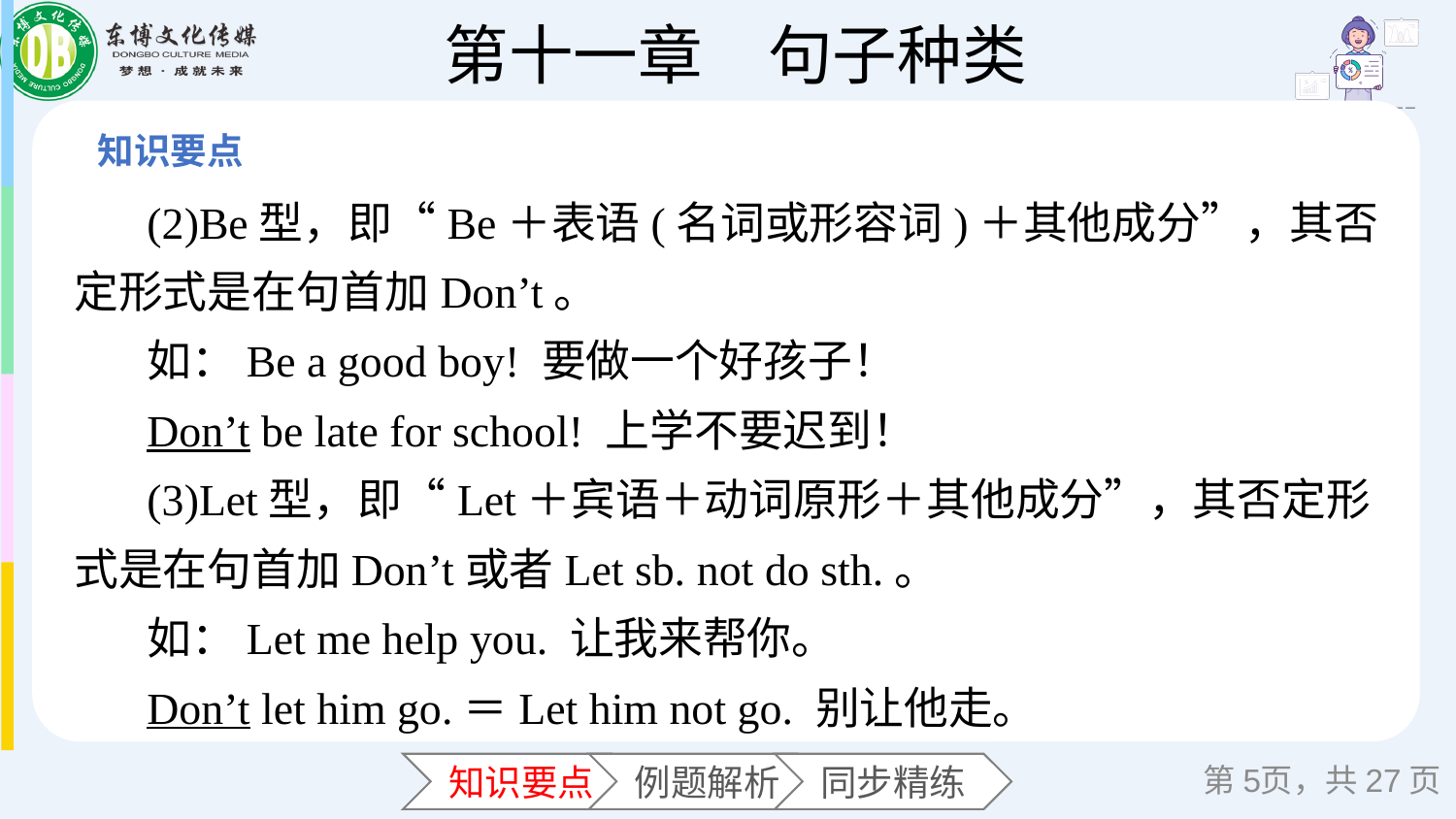

(2)Be型，即“Be＋表语(名词或形容词)＋其他成分”，其否定形式是在句首加Don’t。
如：Be a good boy! 要做一个好孩子！
Don’t be late for school! 上学不要迟到！
(3)Let型，即“Let＋宾语＋动词原形＋其他成分”，其否定形式是在句首加Don’t或者Let sb. not do sth.。
如：Let me help you. 让我来帮你。
Don’t let him go.＝Let him not go. 别让他走。
第5页，共27页